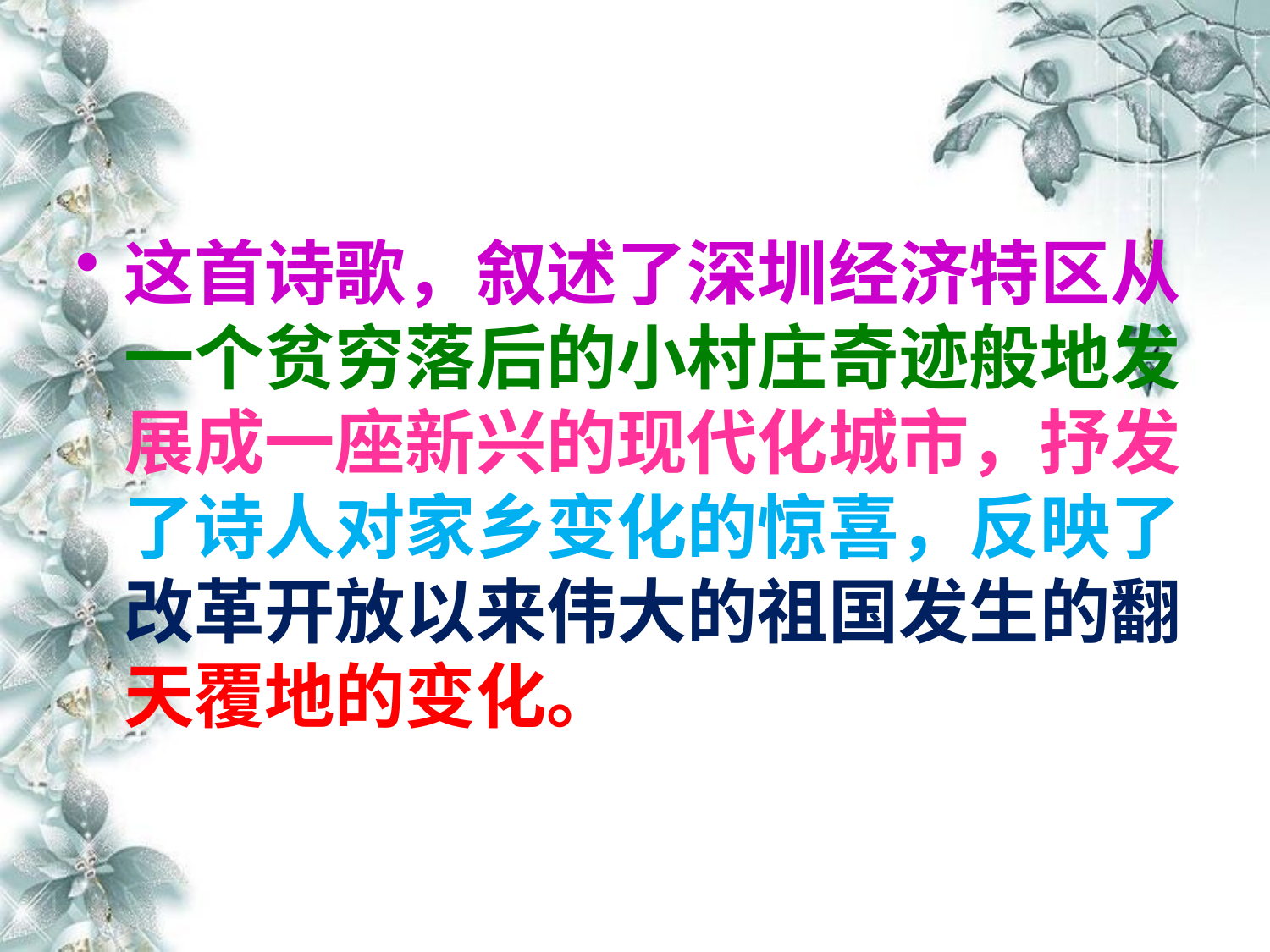

#
这首诗歌，叙述了深圳经济特区从一个贫穷落后的小村庄奇迹般地发展成一座新兴的现代化城市，抒发了诗人对家乡变化的惊喜，反映了改革开放以来伟大的祖国发生的翻天覆地的变化。